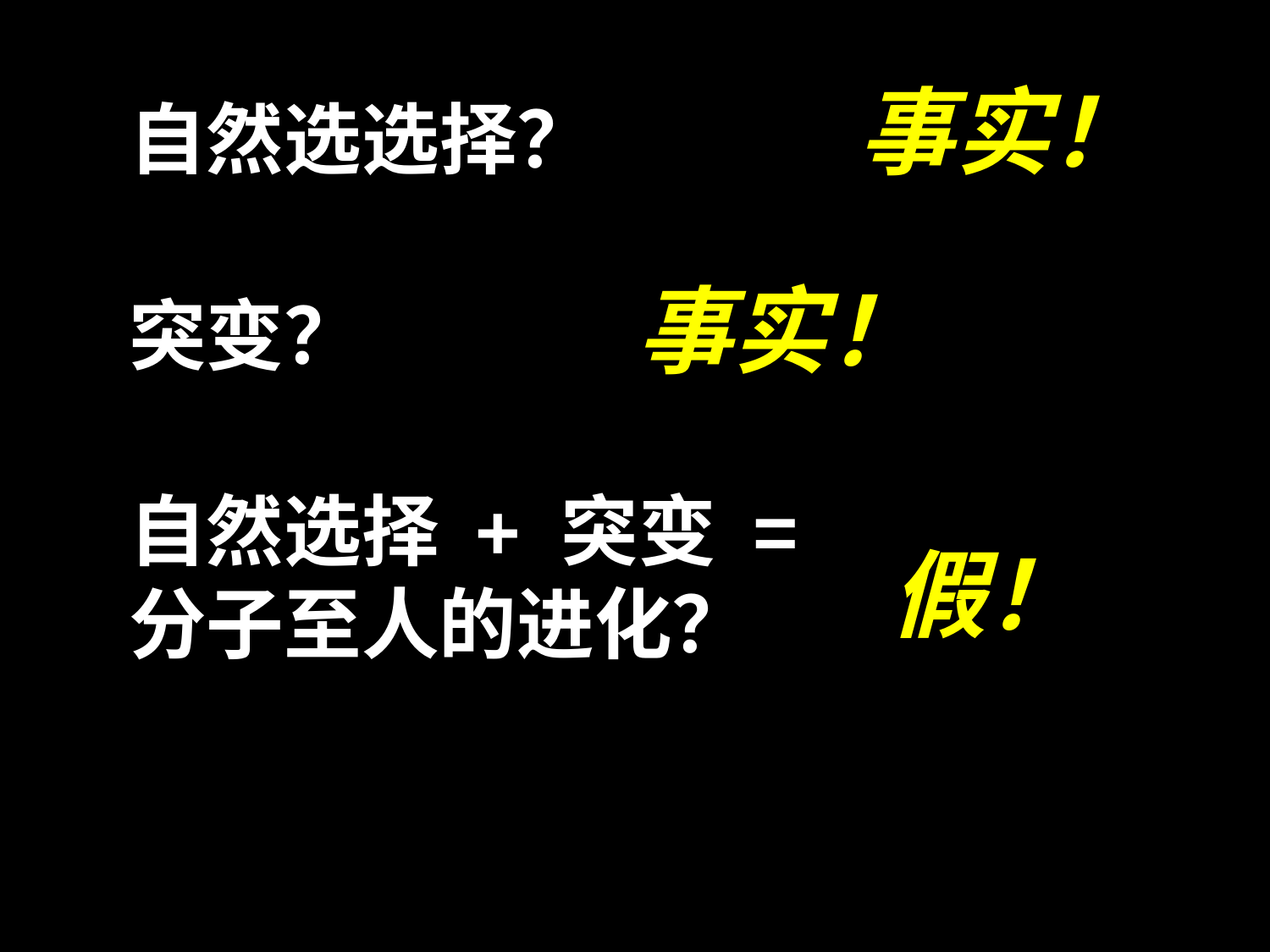

事实！
自然选选择？
事实！
突变？
自然选择 + 突变 = 分子至人的进化？
假！